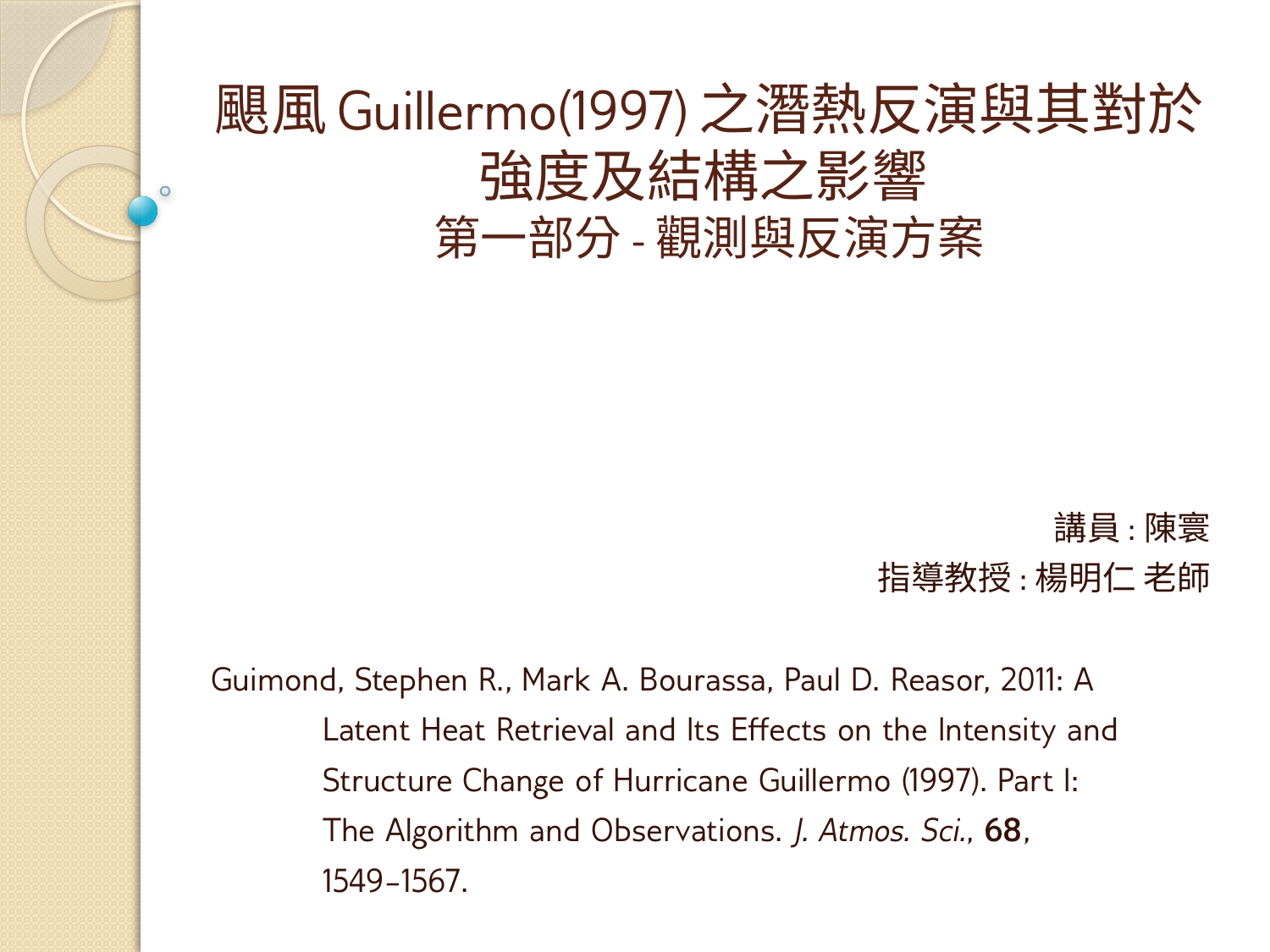

# 颶風Guillermo(1997)之潛熱反演與其對於強度及結構之影響 第一部分-觀測與反演方案

講員:陳寰
指導教授:楊明仁 老師

Guimond, Stephen R., Mark A. Bourassa, Paul D. Reasor, 2011: A
           Latent Heat Retrieval and Its Effects on the Intensity and
           Structure Change of Hurricane Guillermo (1997). Part I:
           The Algorithm and Observations. J. Atmos. Sci., 68,
           1549–1567.